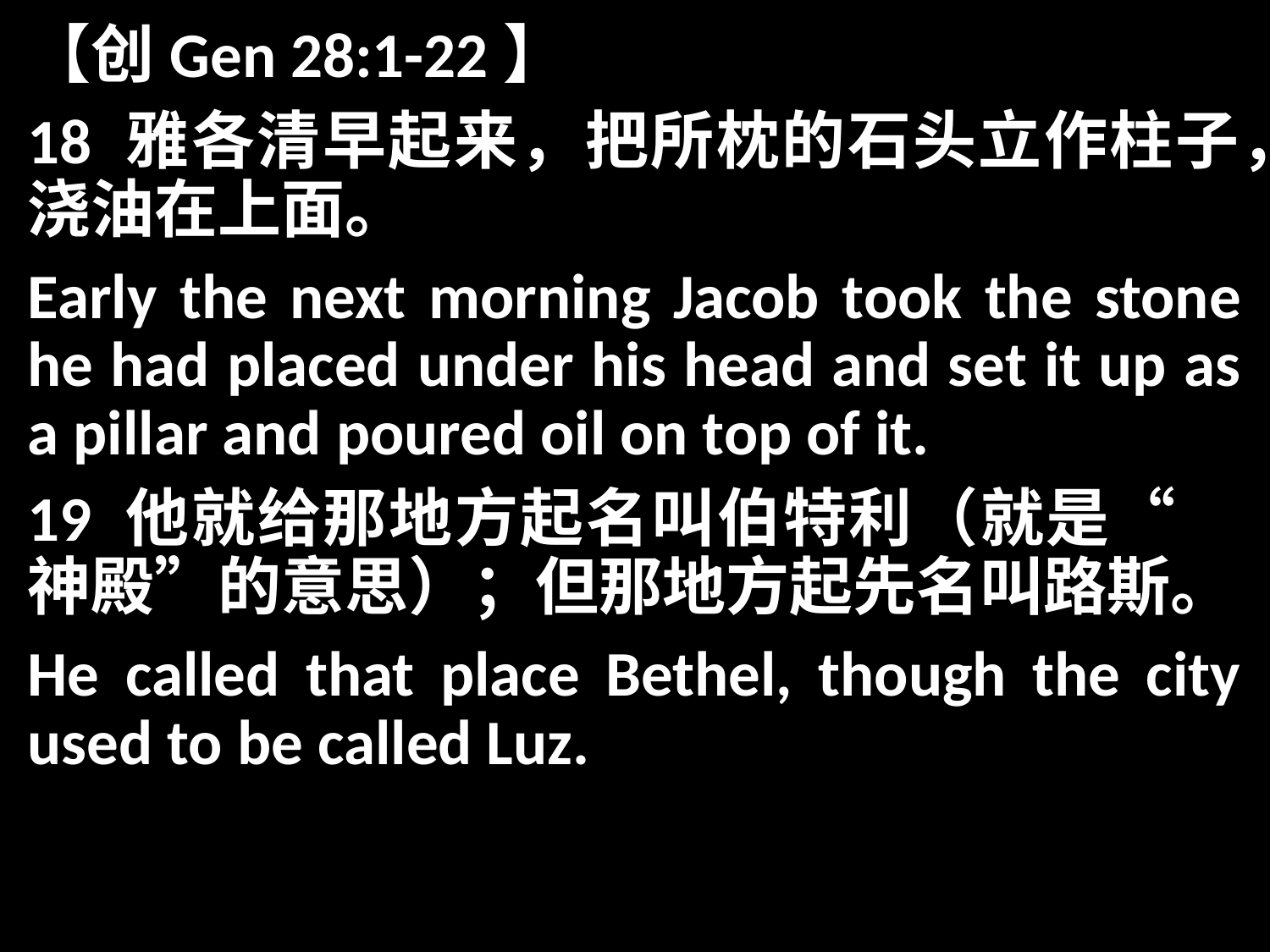

【创Gen 28:1-22】
18 雅各清早起来，把所枕的石头立作柱子，浇油在上面。
Early the next morning Jacob took the stone he had placed under his head and set it up as a pillar and poured oil on top of it.
19 他就给那地方起名叫伯特利（就是“　神殿”的意思）；但那地方起先名叫路斯。
He called that place Bethel, though the city used to be called Luz.